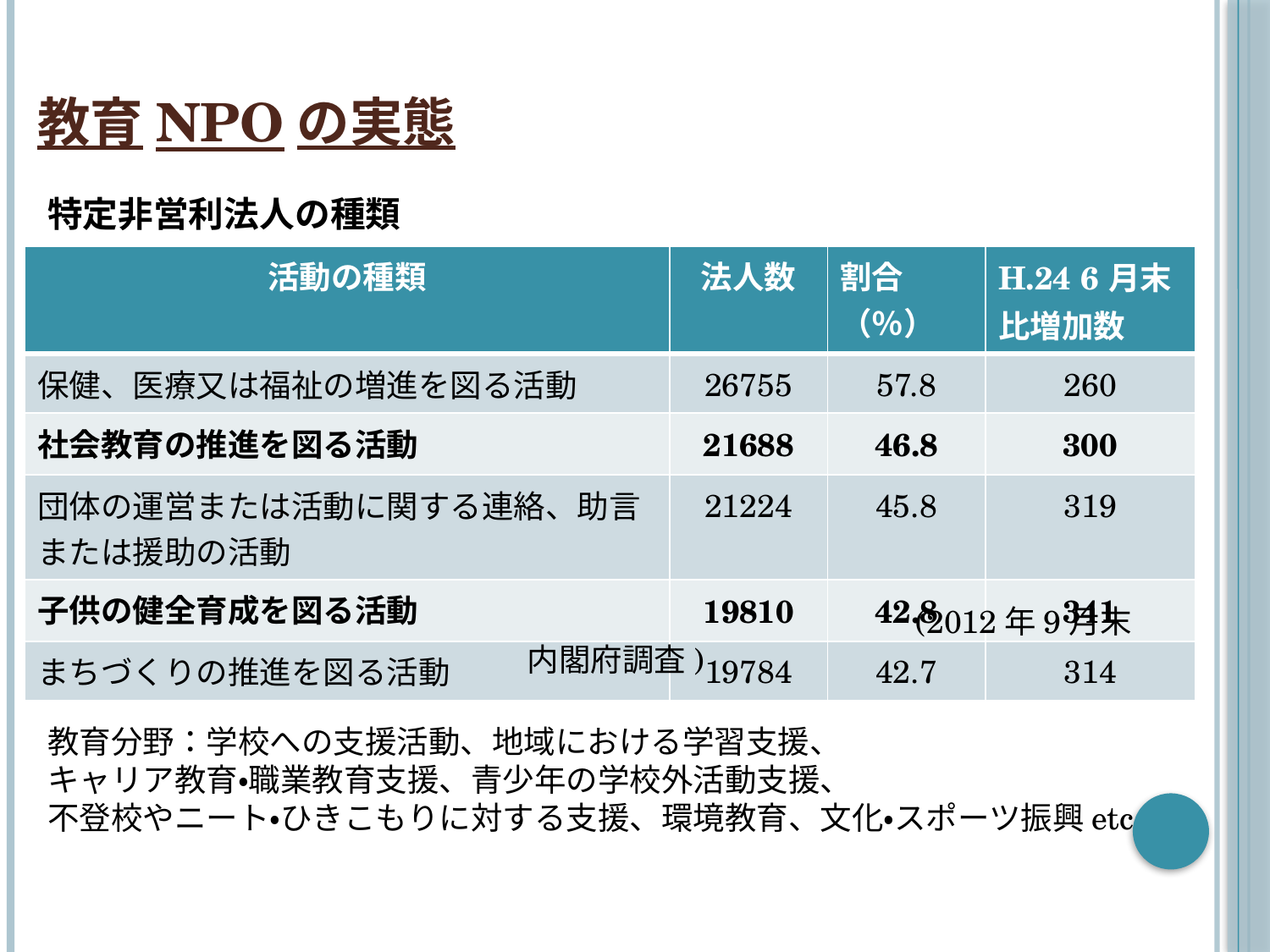

# 教育NPOの実態
特定非営利法人の種類
| 活動の種類 | 法人数 | 割合（％） | H.24 6月末 比増加数 |
| --- | --- | --- | --- |
| 保健、医療又は福祉の増進を図る活動 | 26755 | 57.8 | 260 |
| 社会教育の推進を図る活動 | 21688 | 46.8 | 300 |
| 団体の運営または活動に関する連絡、助言 または援助の活動 | 21224 | 45.8 | 319 |
| 子供の健全育成を図る活動 | 19810 | 42.8 | 341 |
| まちづくりの推進を図る活動 | 19784 | 42.7 | 314 |
　　　　　　　　　　　　(2012年9月末　内閣府調査)
教育分野：学校への支援活動、地域における学習支援、
キャリア教育・職業教育支援、青少年の学校外活動支援、
不登校やニート・ひきこもりに対する支援、環境教育、文化・スポーツ振興etc